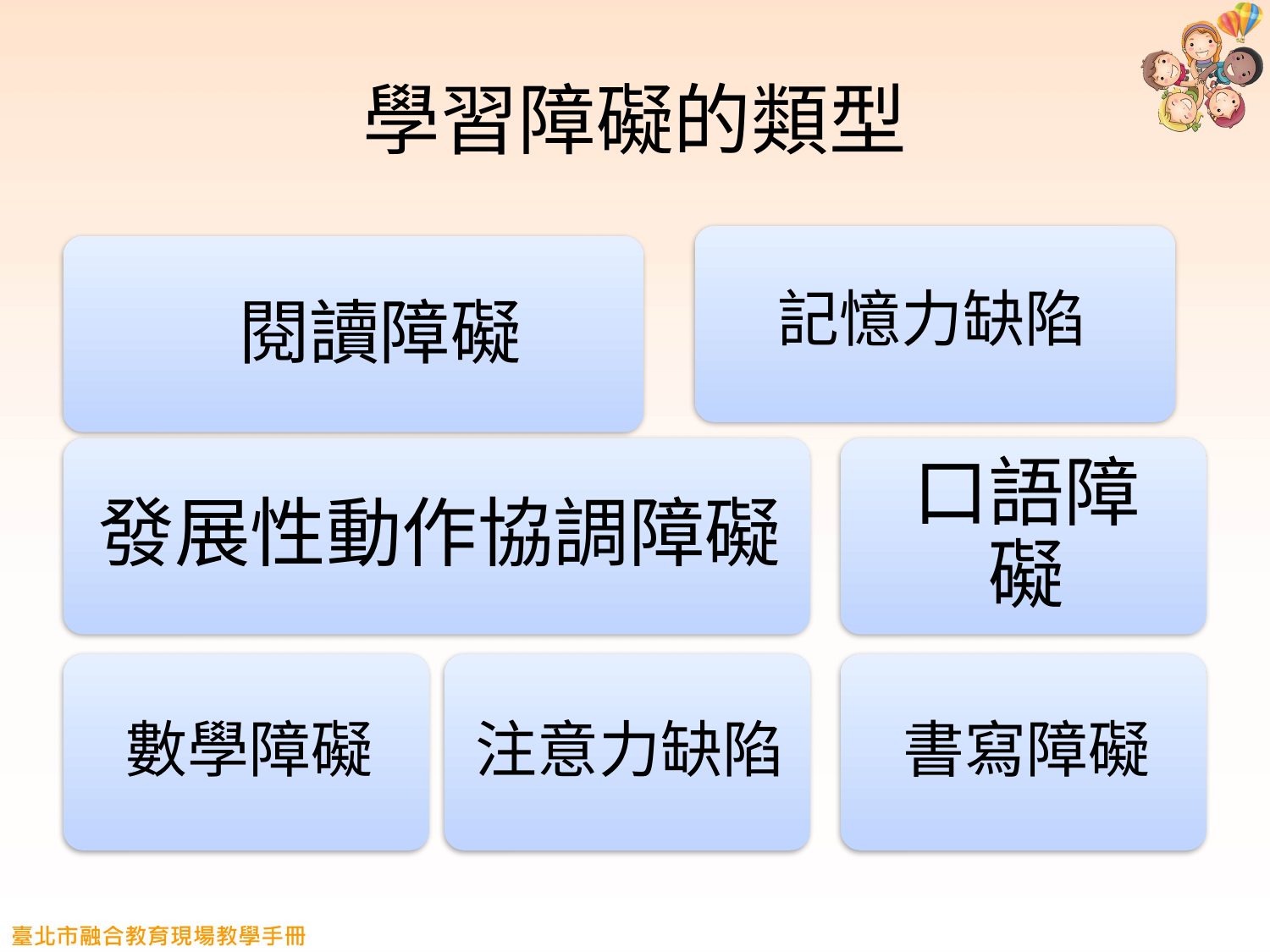

# 學習障礙的類型

發展性動作協調障礙
數學障礙
注意力缺陷
口語障礙
書寫障礙

記憶力缺陷
閱讀障礙